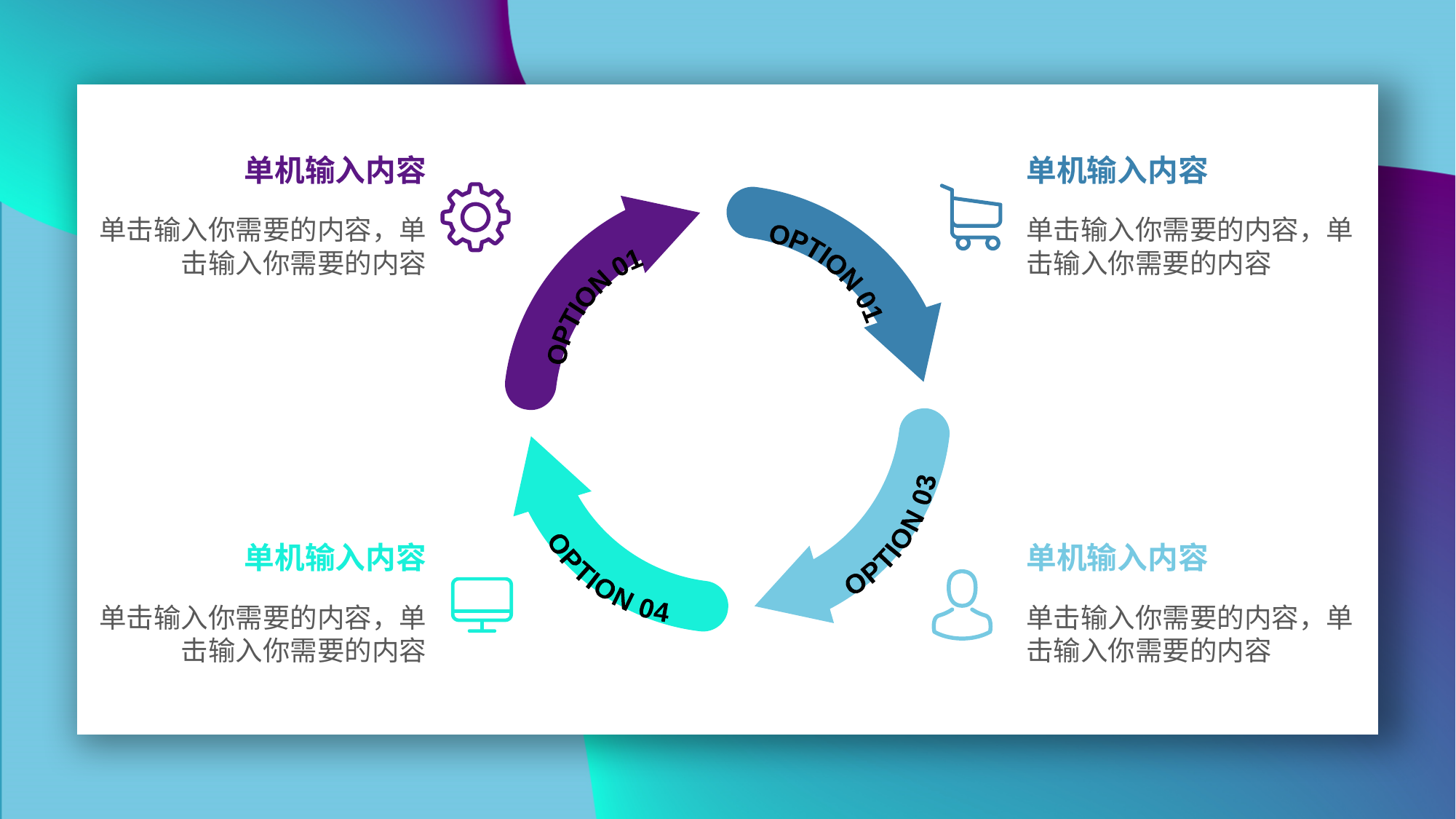

单机输入内容
单击输入你需要的内容，单击输入你需要的内容
单机输入内容
单击输入你需要的内容，单击输入你需要的内容

OPTION 01
OPTION 01

OPTION 03

OPTION 04
单机输入内容
单击输入你需要的内容，单击输入你需要的内容
单机输入内容
单击输入你需要的内容，单击输入你需要的内容